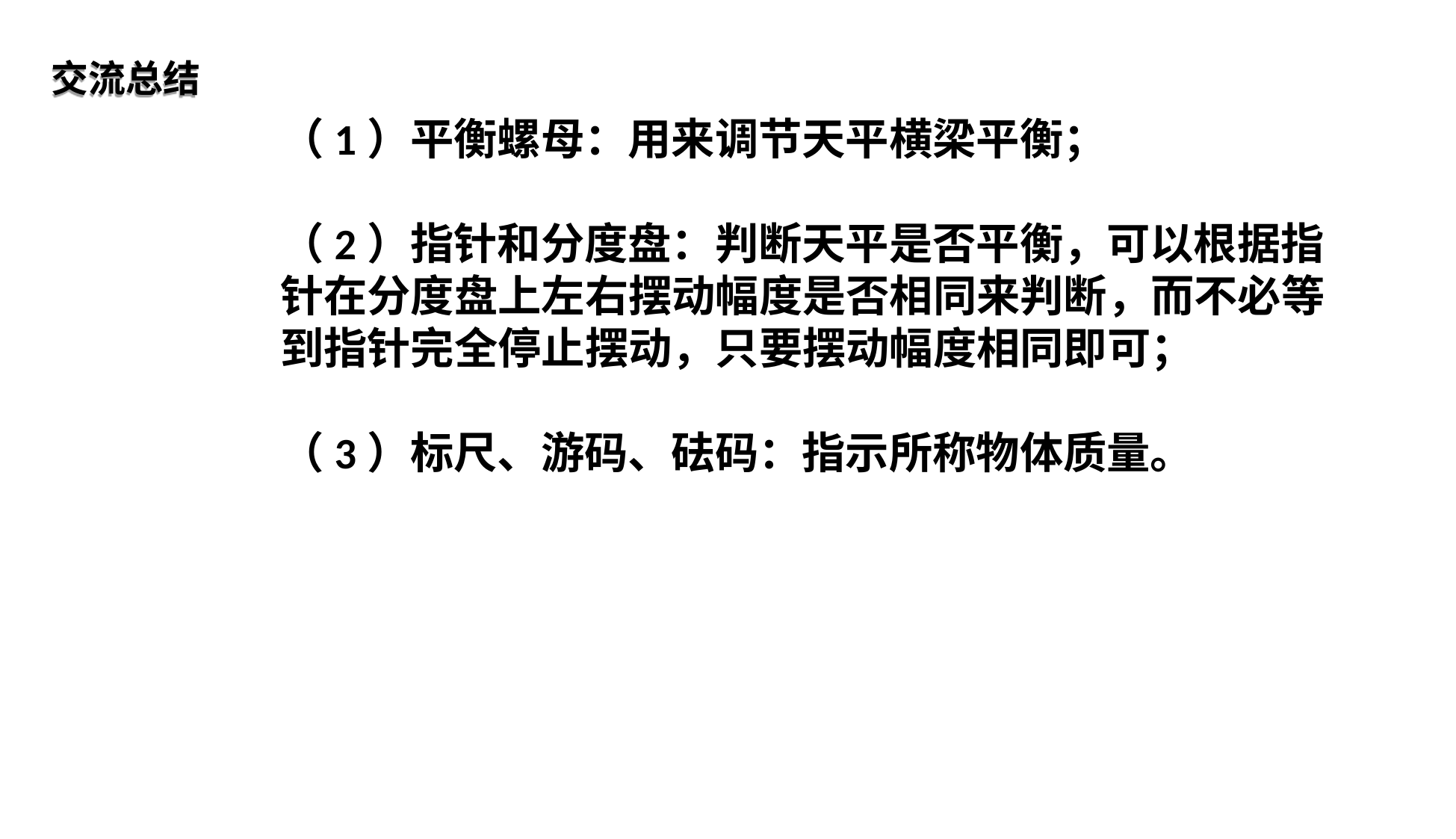

交流总结
（1）平衡螺母：用来调节天平横梁平衡；

（2）指针和分度盘：判断天平是否平衡，可以根据指针在分度盘上左右摆动幅度是否相同来判断，而不必等到指针完全停止摆动，只要摆动幅度相同即可；

（3）标尺、游码、砝码：指示所称物体质量。